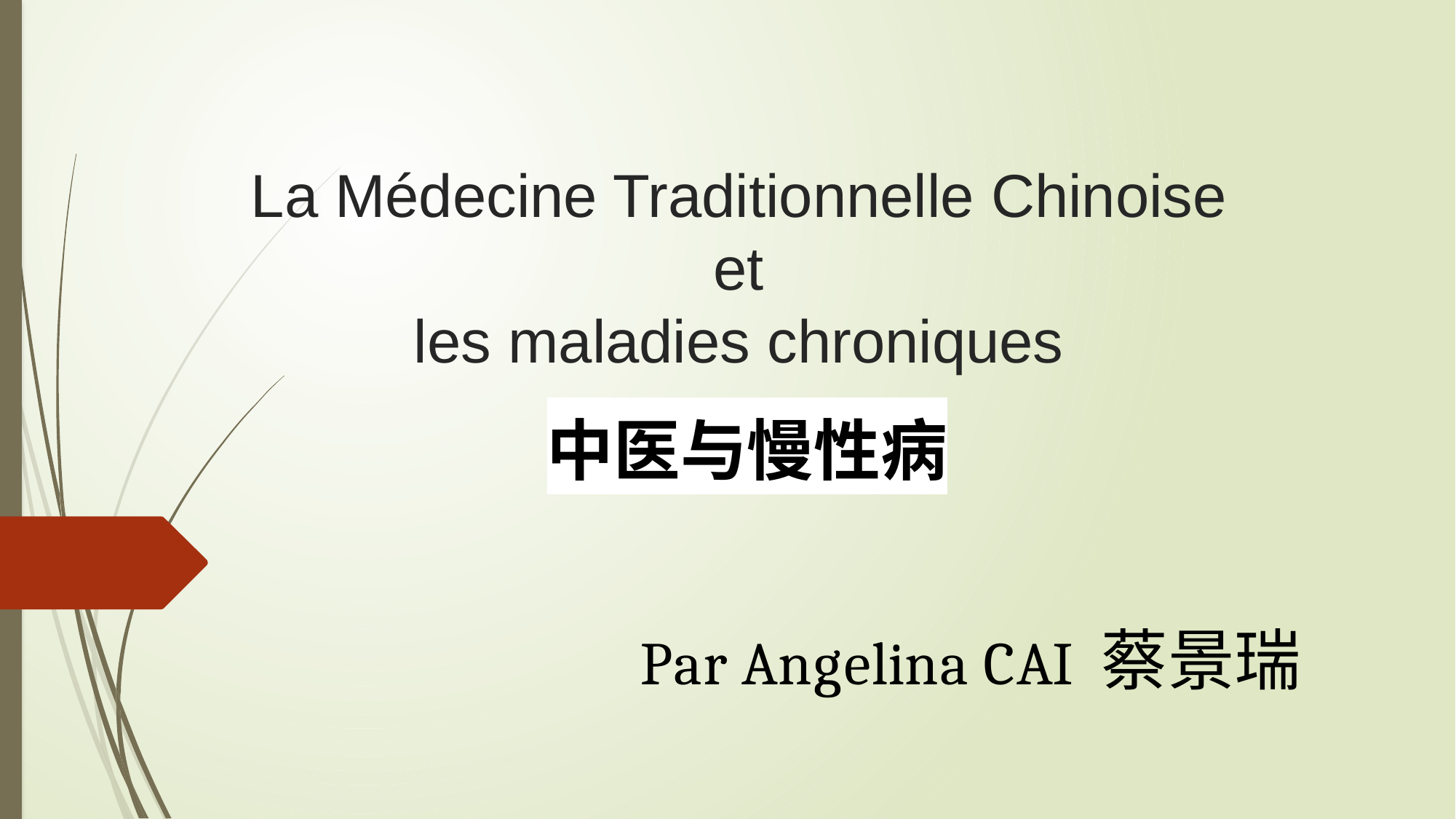

# La Médecine Traditionnelle Chinoise et les maladies chroniques 中医与慢性病
                    Par Angelina CAI 蔡景瑞